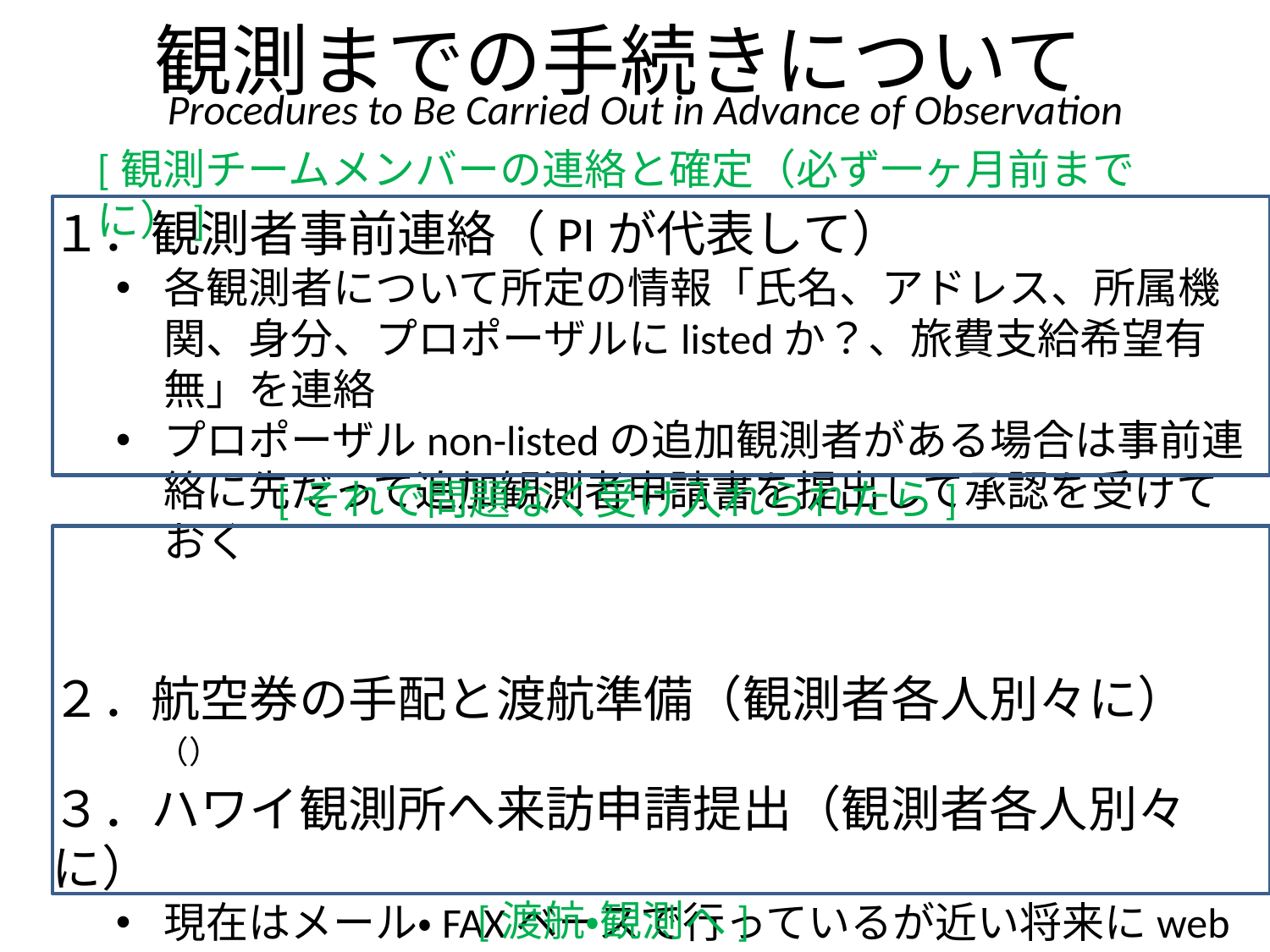

# 観測までの手続きについて
Procedures to Be Carried Out in Advance of Observation
[観測チームメンバーの連絡と確定（必ず一ヶ月前までに）]
１．観測者事前連絡（PIが代表して）
各観測者について所定の情報「氏名、アドレス、所属機関、身分、プロポーザルにlistedか？、旅費支給希望有無」を連絡
プロポーザルnon-listedの追加観測者がある場合は事前連絡に先だって追加観測者申請書を提出して承認を受けておく

２．航空券の手配と渡航準備（観測者各人別々に）

３．ハワイ観測所へ来訪申請提出（観測者各人別々に）
現在はメール・FAXベースで行っているが近い将来にwebフォームを用いたオンライン化に移行する予定
４．機器担当SAにコンタクトして観測打ち合わせ（PIから）

[それで問題なく受け入れられたら]

（）
[渡航・観測へ]